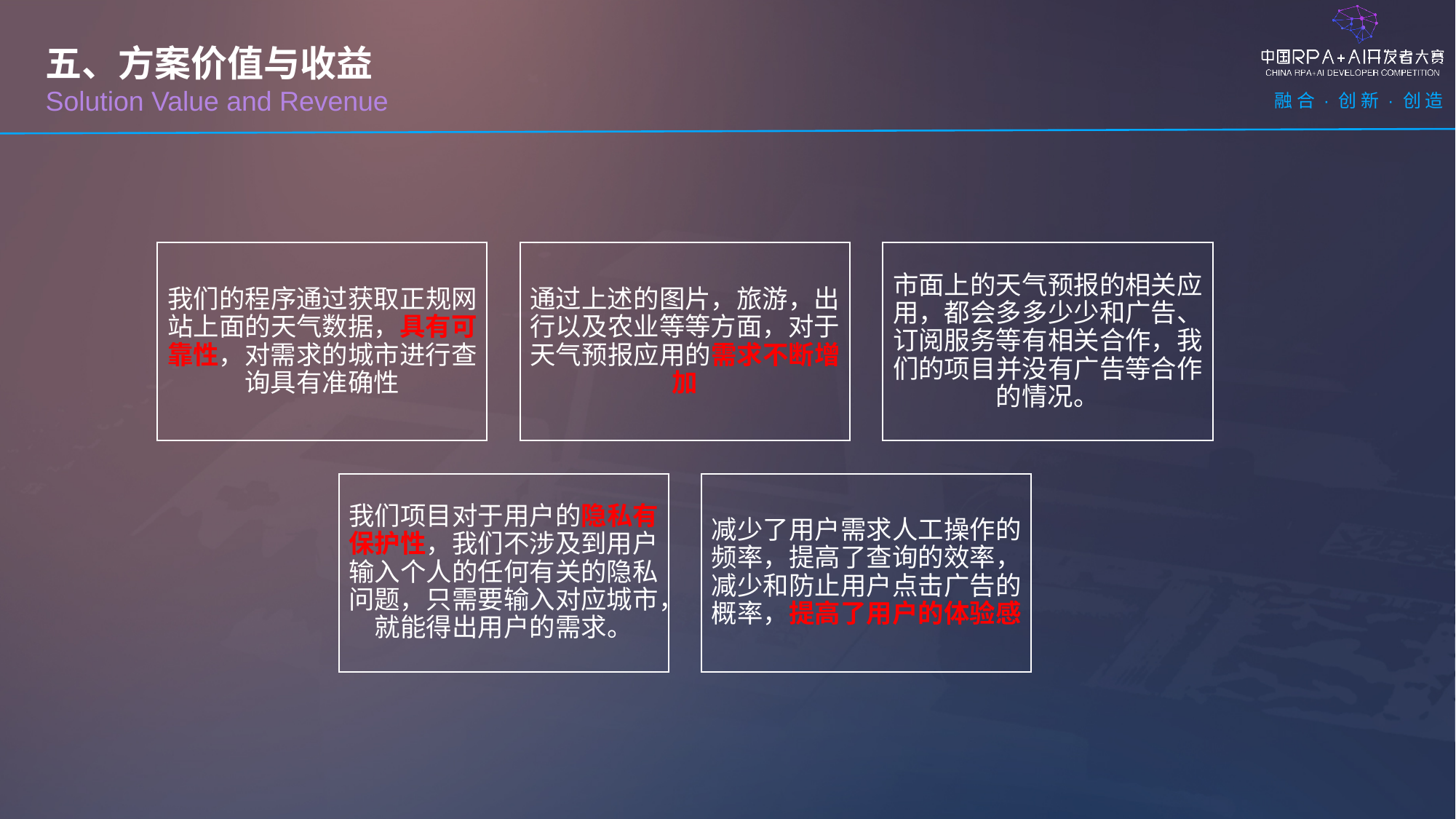

五、方案价值与收益
Solution Value and Revenue
我们的程序通过获取正规网站上面的天气数据，具有可靠性，对需求的城市进行查询具有准确性
通过上述的图片，旅游，出行以及农业等等方面，对于天气预报应用的需求不断增加
市面上的天气预报的相关应用，都会多多少少和广告、订阅服务等有相关合作，我们的项目并没有广告等合作的情况。
我们项目对于用户的隐私有保护性，我们不涉及到用户输入个人的任何有关的隐私问题，只需要输入对应城市，就能得出用户的需求。
减少了用户需求人工操作的频率，提高了查询的效率，减少和防止用户点击广告的概率，提高了用户的体验感